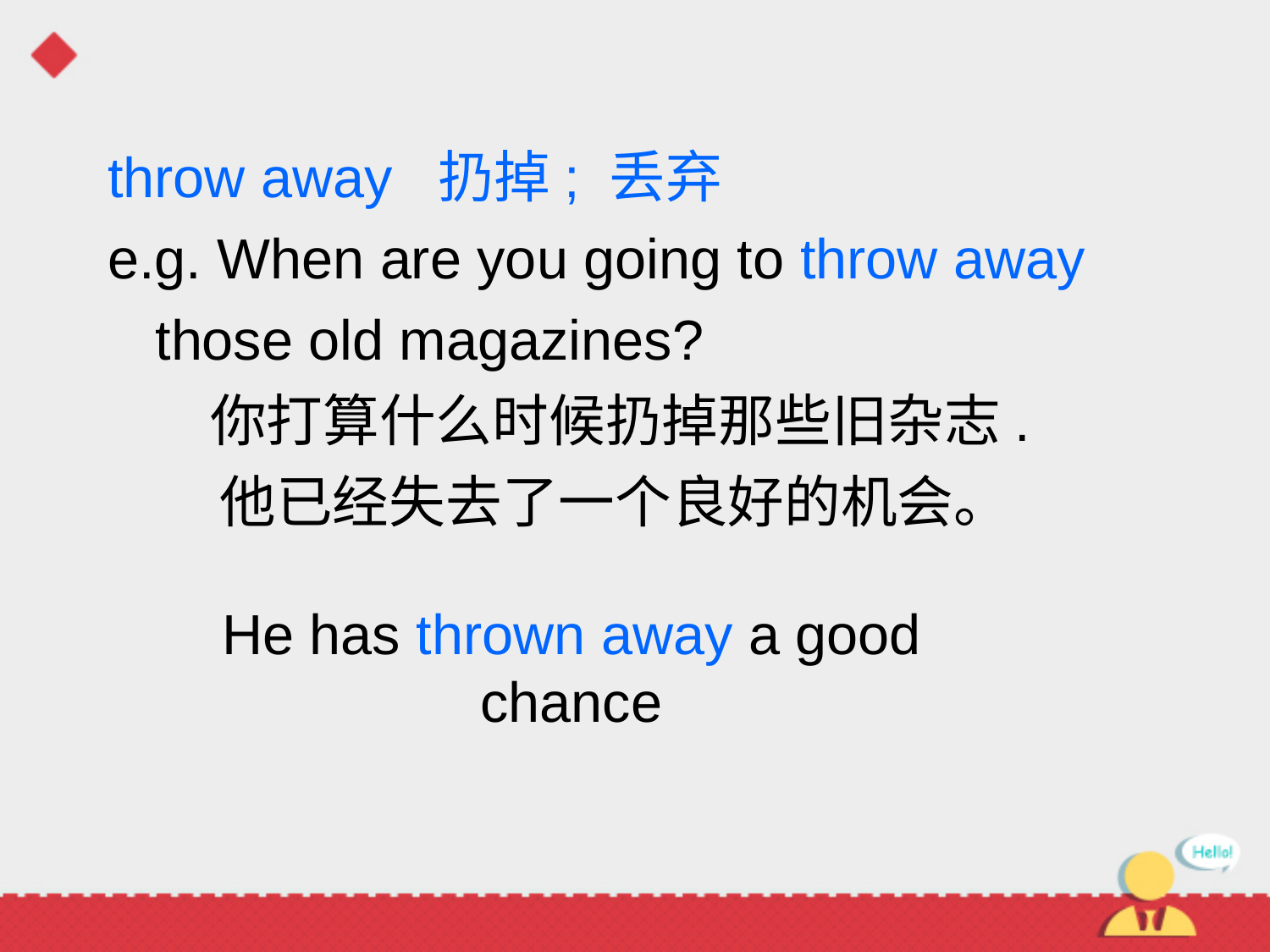

throw away  扔掉; 丢弃
e.g. When are you going to throw away 	those old magazines?
       你打算什么时候扔掉那些旧杂志.
	    他已经失去了一个良好的机会。
He has thrown away a good chance